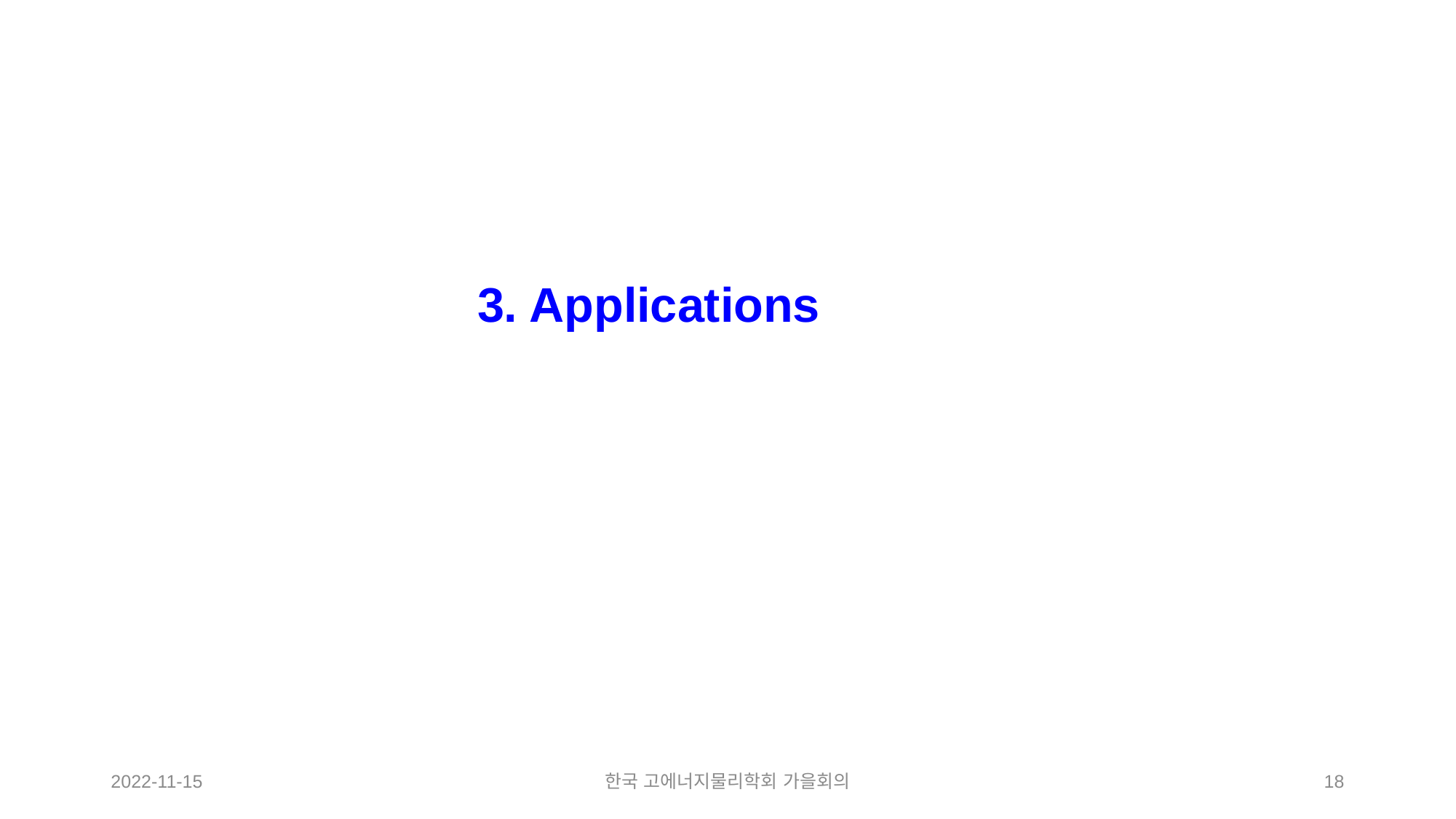

3. Applications
2022-11-15
한국 고에너지물리학회 가을회의
18